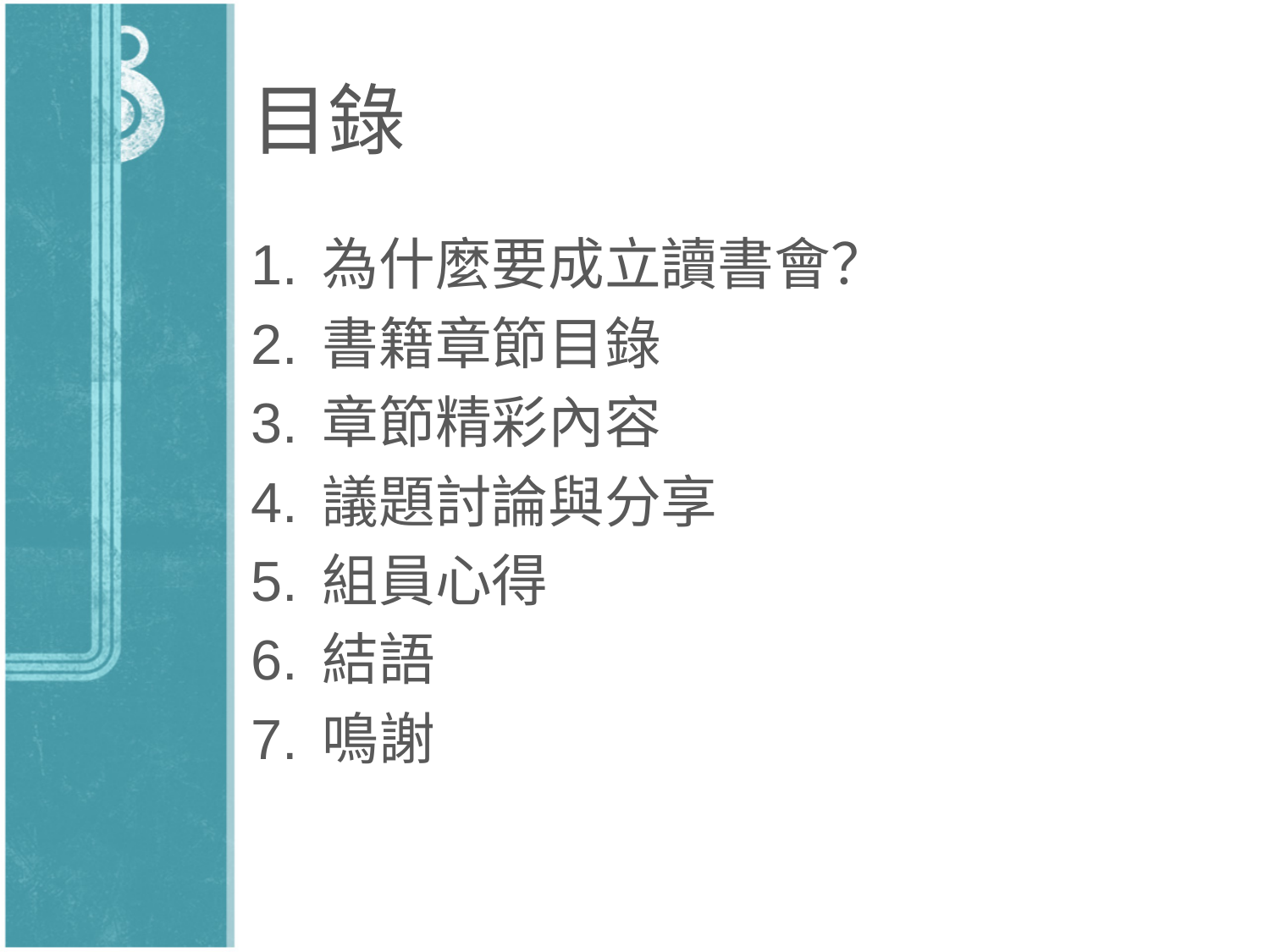

# 目錄
為什麼要成立讀書會？
書籍章節目錄
章節精彩內容
議題討論與分享
組員心得
結語
鳴謝